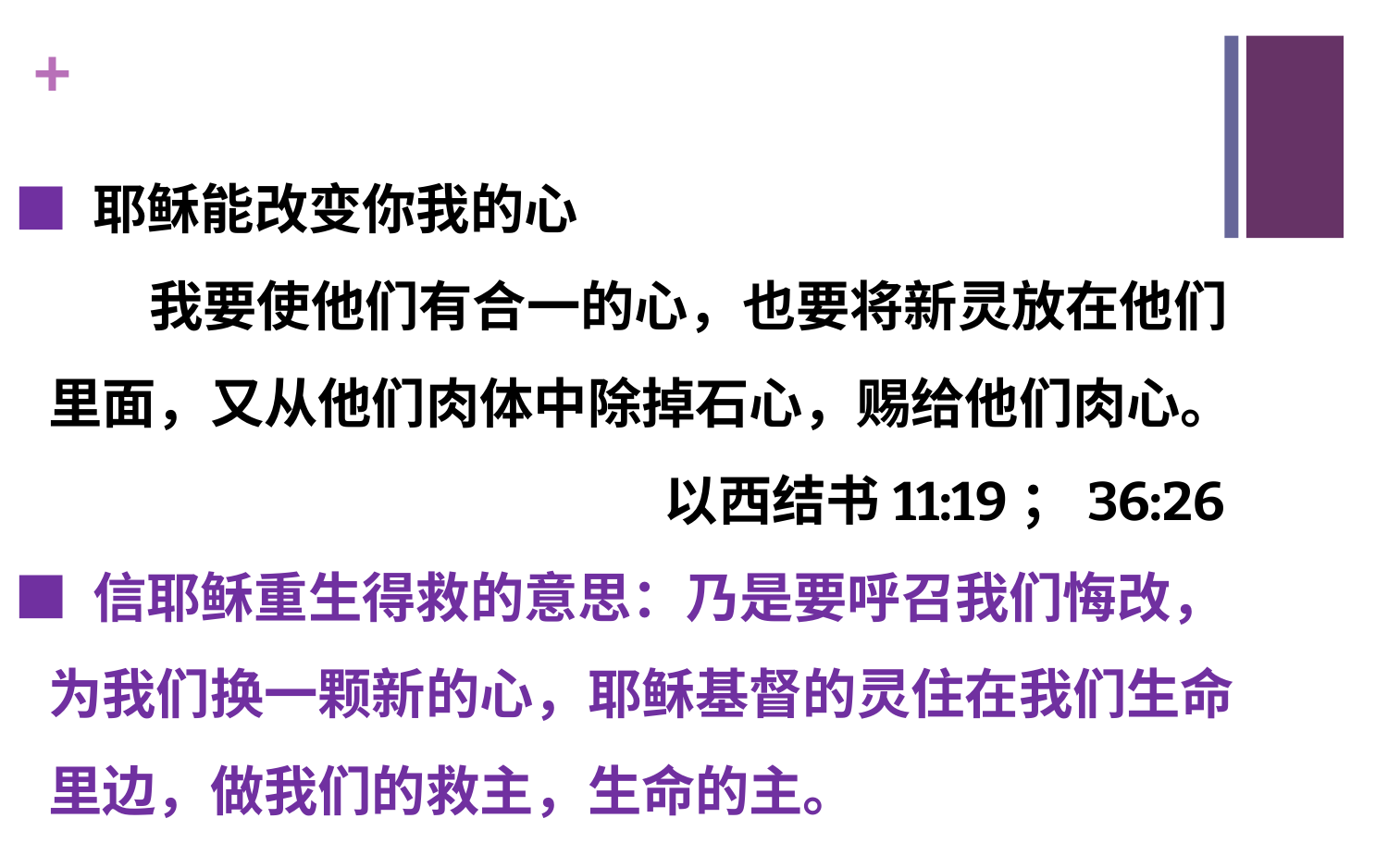

■ 耶稣能改变你我的心
          我要使他们有合一的心，也要将新灵放在他们里面，又从他们肉体中除掉石心，赐给他们肉心。
                                                    以西结书11:19；36:26
■ 信耶稣重生得救的意思：乃是要呼召我们悔改，为我们换一颗新的心，耶稣基督的灵住在我们生命里边，做我们的救主，生命的主。